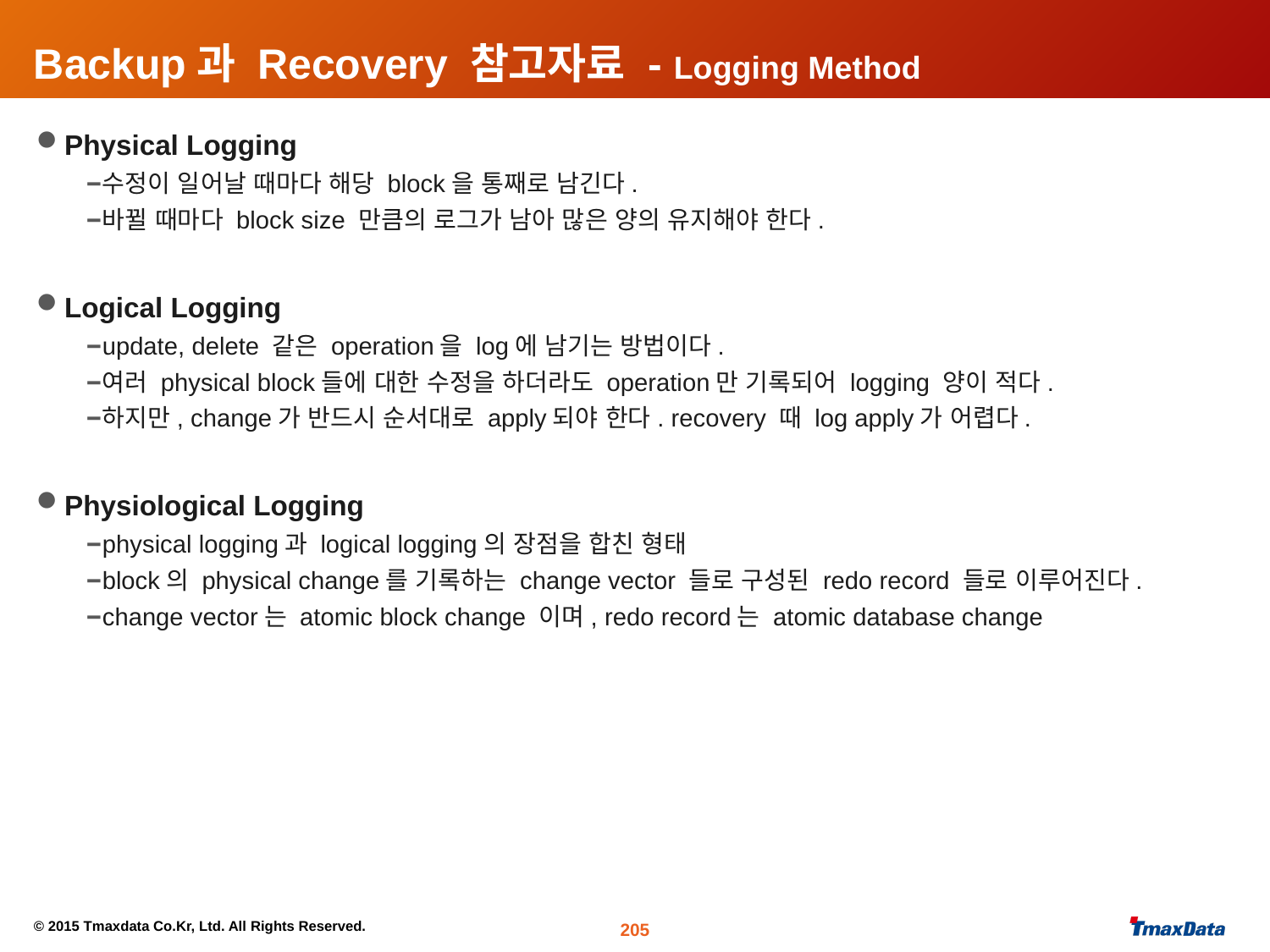

# Backup과 Recovery 참고자료 - Logging Method
Physical Logging
수정이 일어날 때마다 해당 block을 통째로 남긴다.
바뀔 때마다 block size 만큼의 로그가 남아 많은 양의 유지해야 한다.

Logical Logging
update, delete 같은 operation을 log에 남기는 방법이다.
여러 physical block들에 대한 수정을 하더라도 operation만 기록되어 logging 양이 적다.
하지만, change가 반드시 순서대로 apply되야 한다. recovery 때 log apply가 어렵다.

Physiological Logging
physical logging과 logical logging의 장점을 합친 형태
block의 physical change를 기록하는 change vector 들로 구성된 redo record 들로 이루어진다.
change vector는 atomic block change 이며, redo record는 atomic database change